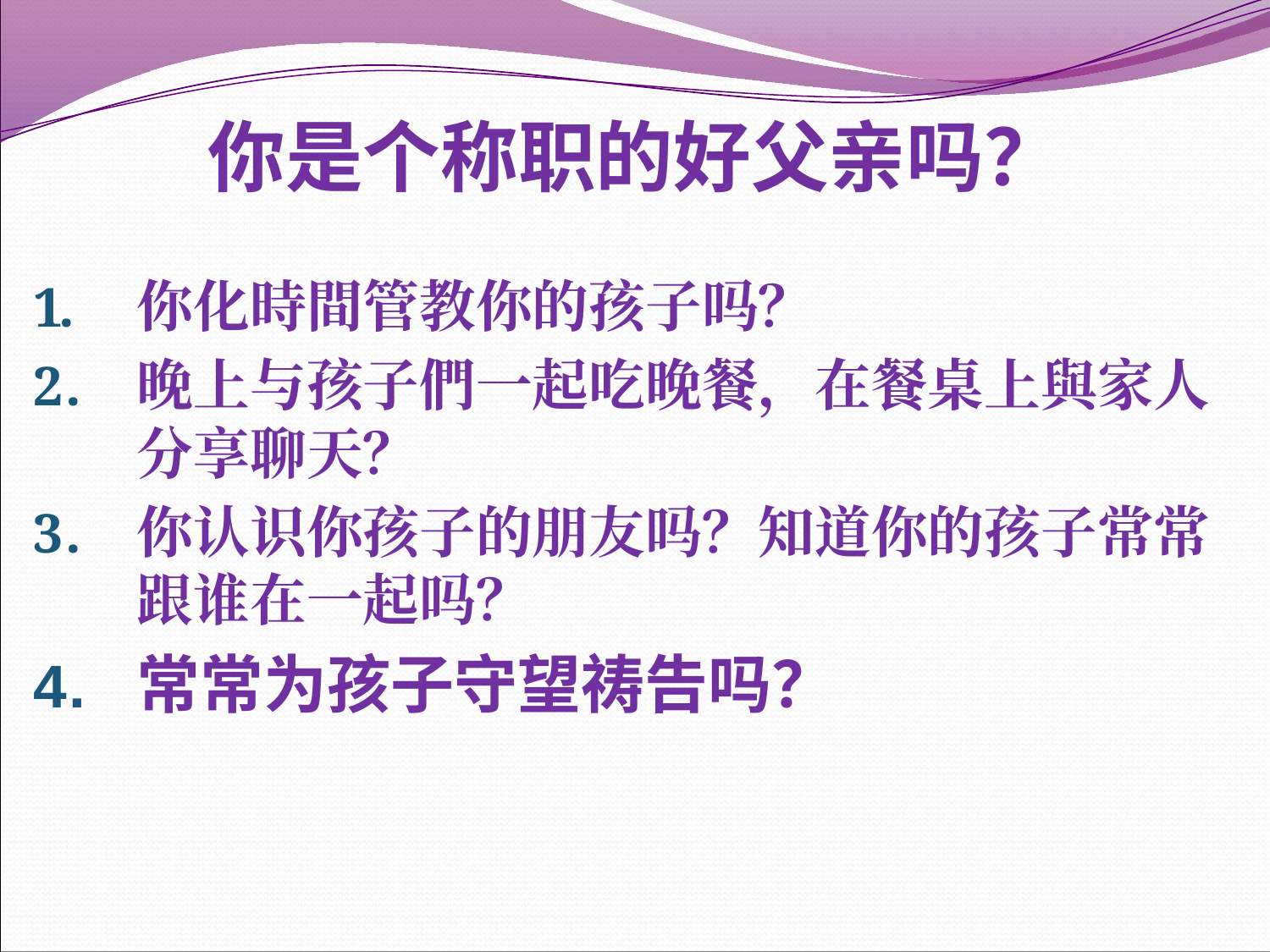

# 你是个称职的好父亲吗？
你化時間管教你的孩子吗？
晚上与孩子們一起吃晚餐，在餐桌上與家人分享聊天？
你认识你孩子的朋友吗？知道你的孩子常常跟谁在一起吗？
常常为孩子守望祷告吗？